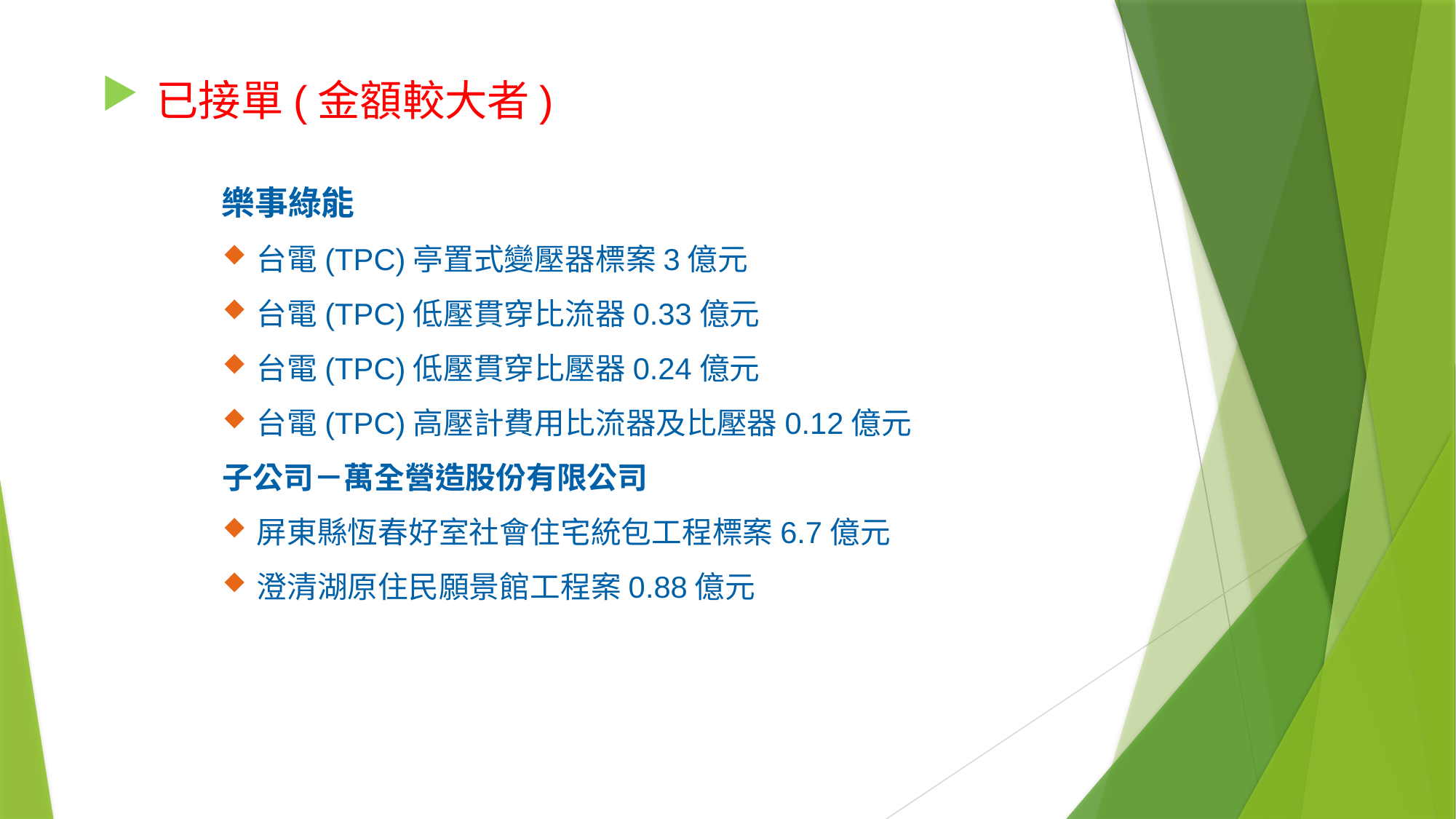

# 已接單(金額較大者)
      樂事綠能
台電(TPC)亭置式變壓器標案3億元
台電(TPC)低壓貫穿比流器0.33億元
台電(TPC)低壓貫穿比壓器0.24億元
台電(TPC)高壓計費用比流器及比壓器0.12億元
子公司－萬全營造股份有限公司
屏東縣恆春好室社會住宅統包工程標案6.7億元
澄清湖原住民願景館工程案0.88億元